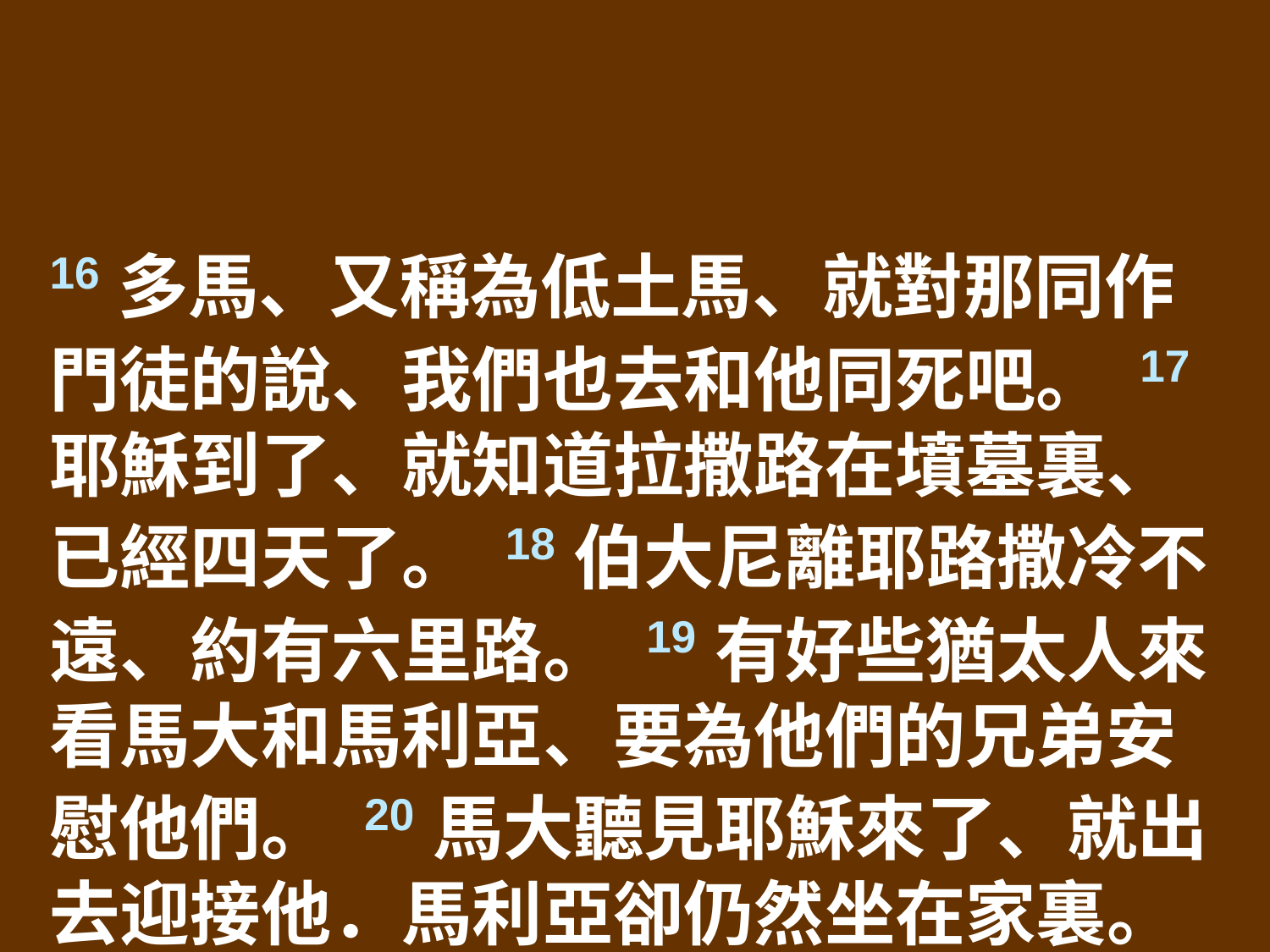

16多馬、又稱為低土馬、就對那同作門徒的說、我們也去和他同死吧。 17耶穌到了、就知道拉撒路在墳墓裏、已經四天了。 18伯大尼離耶路撒冷不遠、約有六里路。 19有好些猶太人來看馬大和馬利亞、要為他們的兄弟安慰他們。 20馬大聽見耶穌來了、就出去迎接他．馬利亞卻仍然坐在家裏。 21馬大對耶穌說、主阿、你若早在這裏、我兄弟必不死。